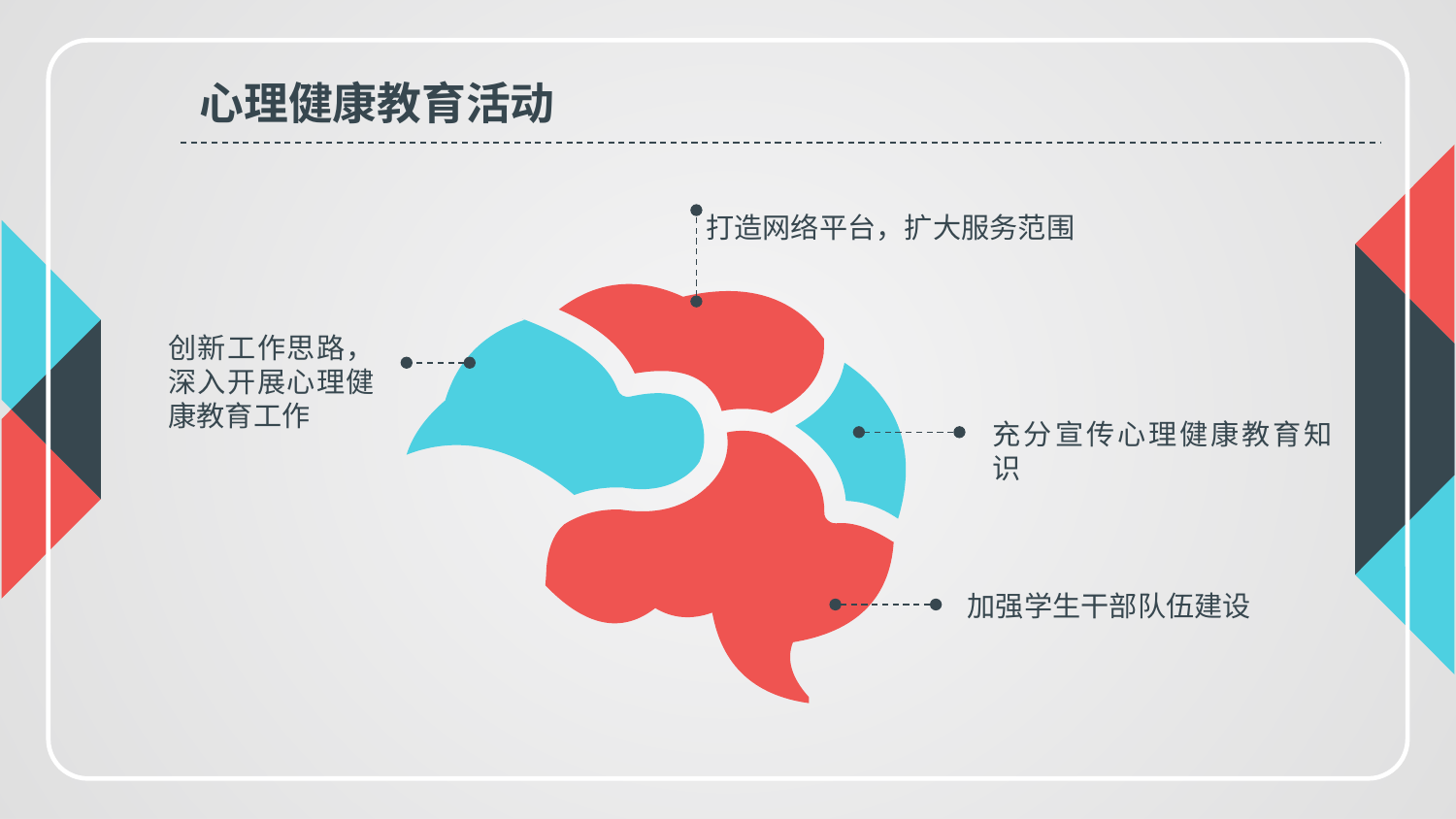

心理健康教育活动
打造网络平台，扩大服务范围

创新工作思路，深入开展心理健康教育工作

充分宣传心理健康教育知识

加强学生干部队伍建设